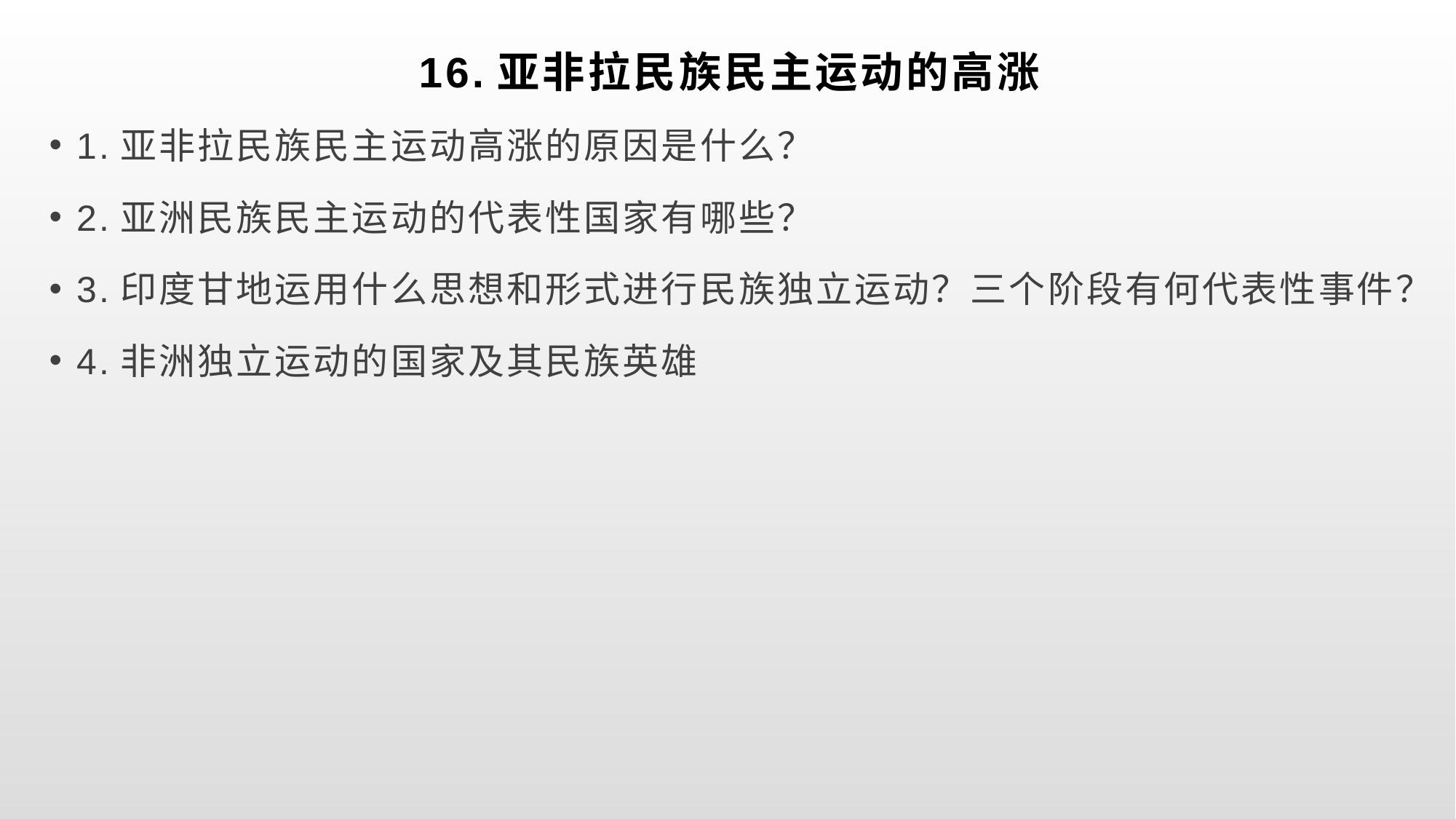

# 16.亚非拉民族民主运动的高涨
1.亚非拉民族民主运动高涨的原因是什么？
2.亚洲民族民主运动的代表性国家有哪些？
3.印度甘地运用什么思想和形式进行民族独立运动？三个阶段有何代表性事件？
4.非洲独立运动的国家及其民族英雄